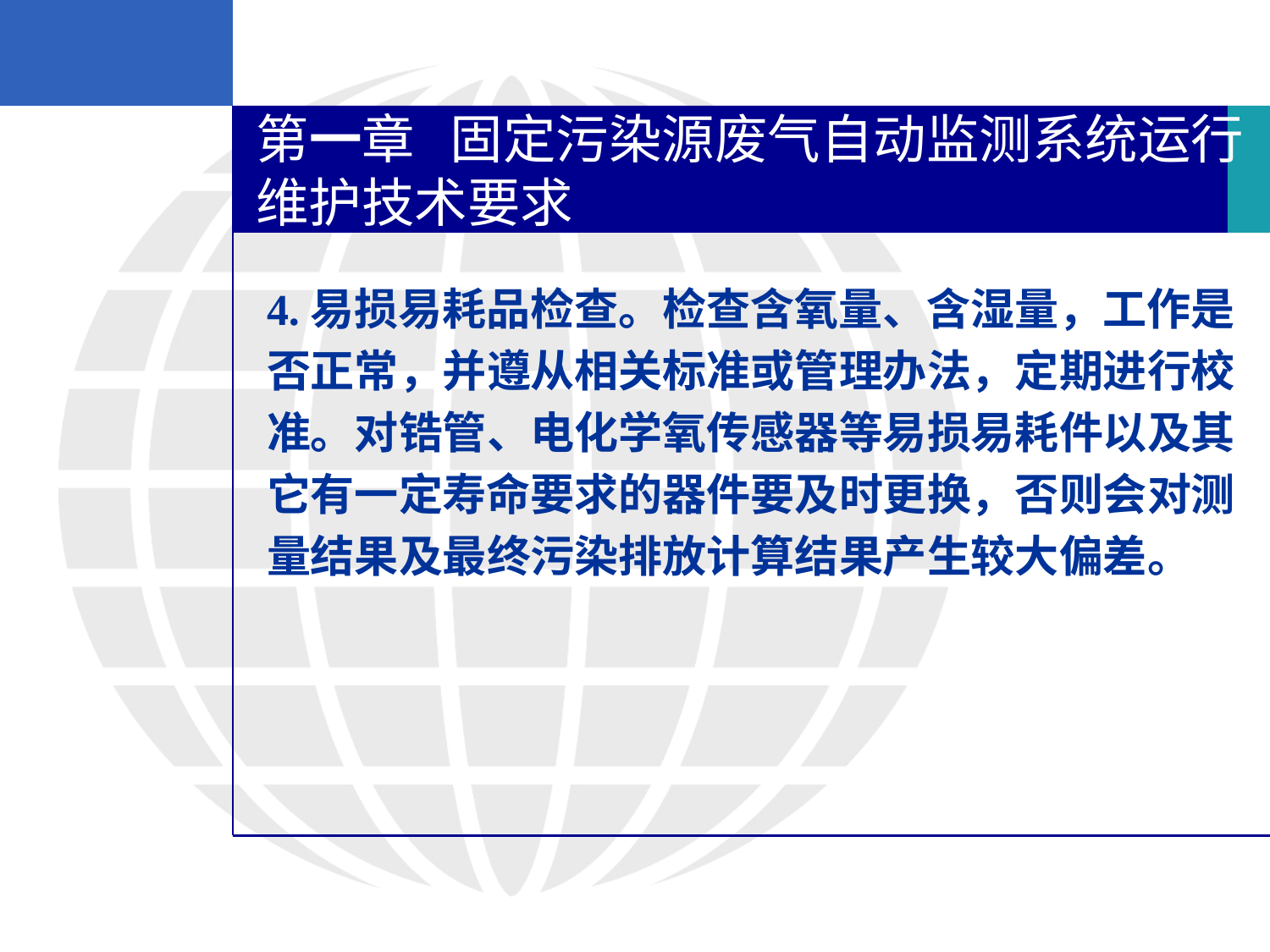

第一章   固定污染源废气自动监测系统运行维护技术要求
4.易损易耗品检查。检查含氧量、含湿量，工作是
否正常，并遵从相关标准或管理办法，定期进行校
准。对锆管、电化学氧传感器等易损易耗件以及其
它有一定寿命要求的器件要及时更换，否则会对测
量结果及最终污染排放计算结果产生较大偏差。